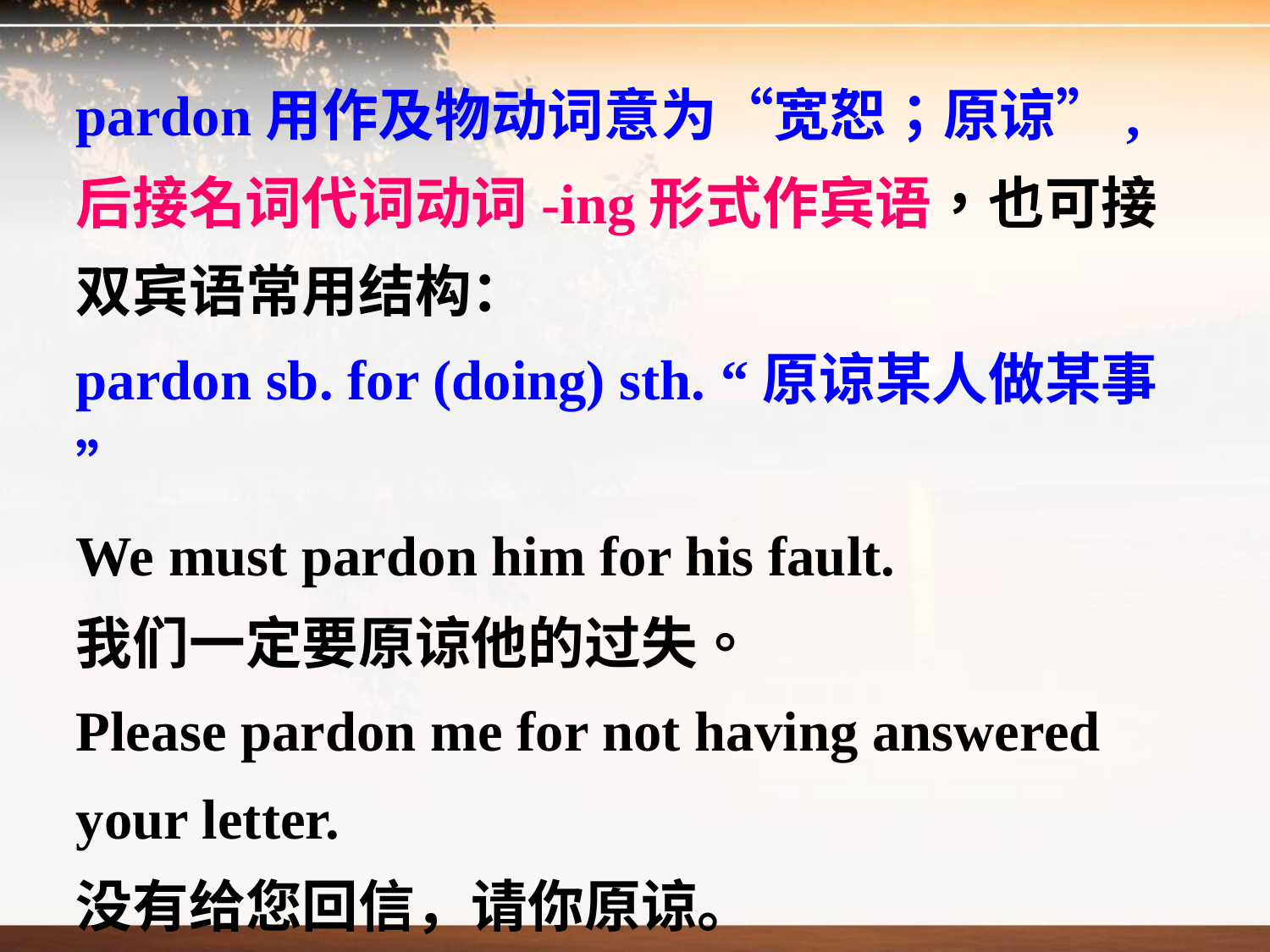

pardon用作及物动词意为“宽恕；原谅”,后接名词代词动词-ing形式作宾语，也可接双宾语常用结构：
pardon sb. for (doing) sth. “原谅某人做某事”
We must pardon him for his fault.
我们一定要原谅他的过失。
Please pardon me for not having answered your letter.
没有给您回信，请你原谅。